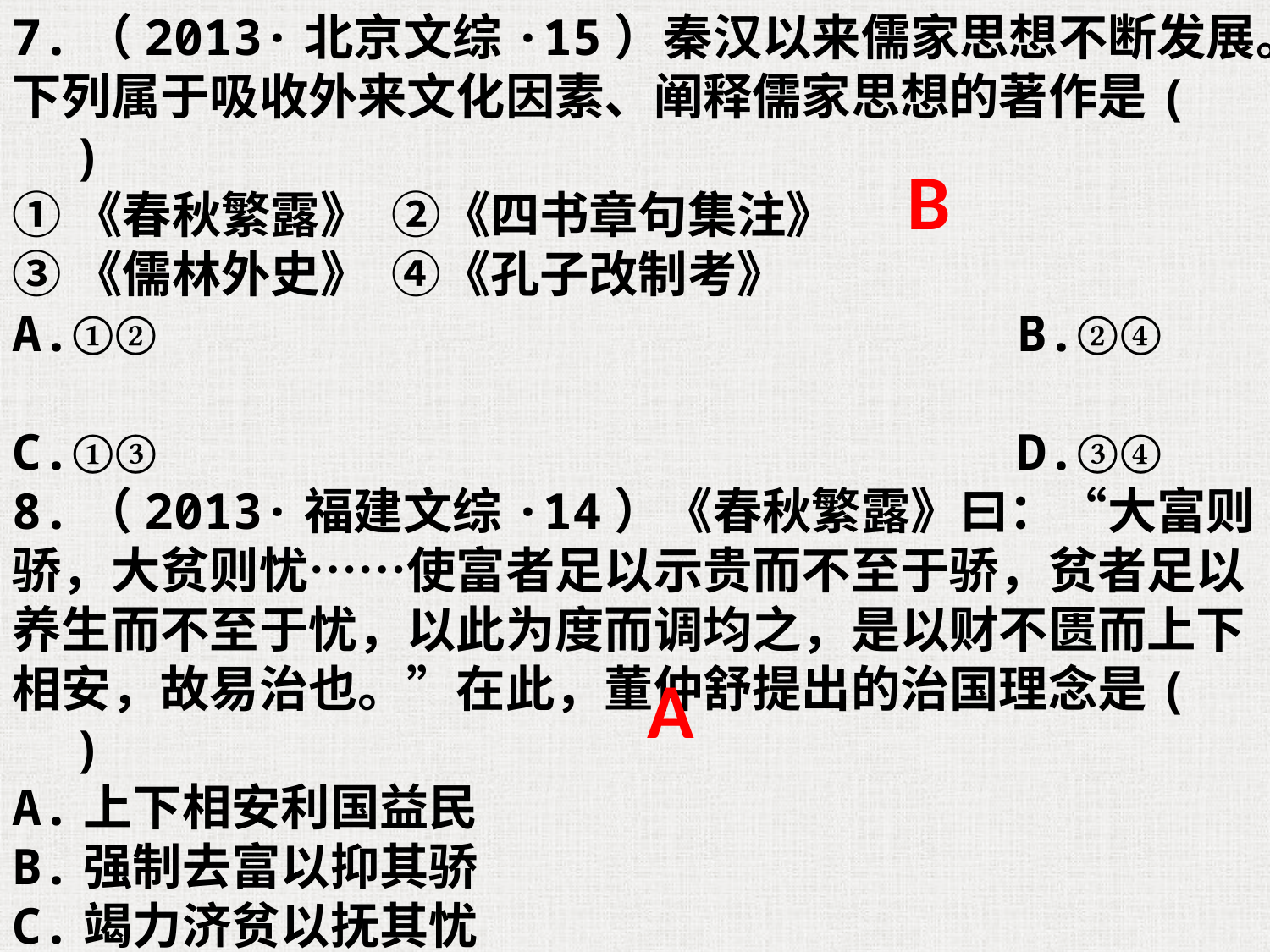

7.（2013·北京文综·15）秦汉以来儒家思想不断发展。下列属于吸收外来文化因素、阐释儒家思想的著作是(　　)
①《春秋繁露》  ②《四书章句集注》
③《儒林外史》  ④《孔子改制考》
A.①②                             B.②④
C.①③                             D.③④
8.（2013·福建文综·14）《春秋繁露》曰：“大富则骄，大贫则忧……使富者足以示贵而不至于骄，贫者足以养生而不至于忧，以此为度而调均之，是以财不匮而上下相安，故易治也。”在此，董仲舒提出的治国理念是(　　)
A.上下相安利国益民
B.强制去富以抑其骄
C.竭力济贫以抚其忧
D.劫富济贫以均贫富

B
A